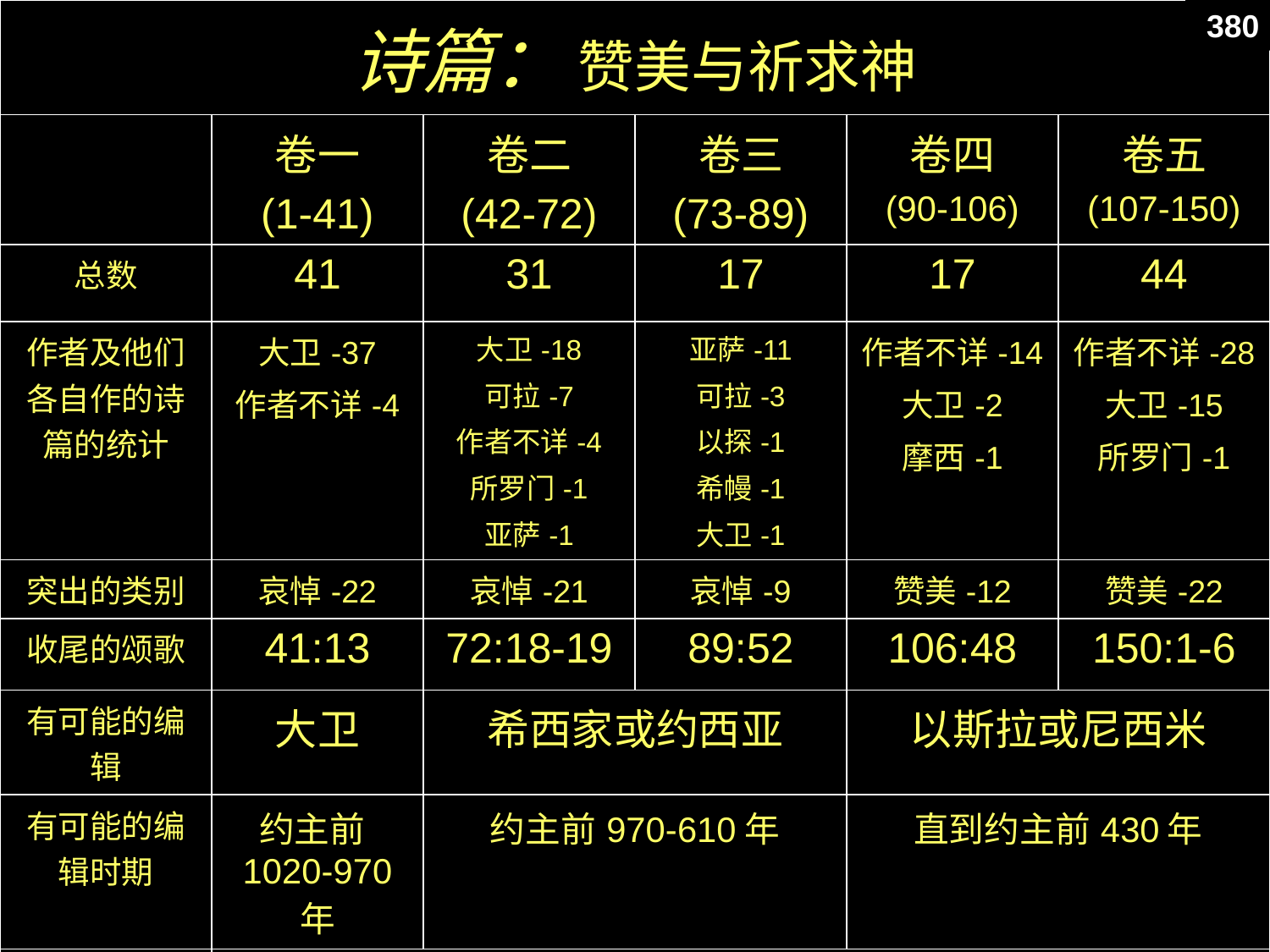

Book Chart

| 诗篇： 赞美与祈求神 |  |  |  |  |  |
| --- | --- | --- | --- | --- | --- |
|  | 卷一 (1-41) | 卷二 (42-72) | 卷三 (73-89) | 卷四 (90-106) | 卷五 (107-150) |
| 总数 | 41 | 31 | 17 | 17 | 44 |
| 作者及他们各自作的诗篇的统计 | 大卫-37 作者不详-4 | 大卫-18 可拉-7 作者不详-4 所罗门-1 亚萨-1 | 亚萨-11 可拉-3 以探-1 希幔-1 大卫-1 | 作者不详-14 大卫-2 摩西-1 | 作者不详-28 大卫-15 所罗门-1 |
| 突出的类别 | 哀悼-22 | 哀悼-21 | 哀悼-9 | 赞美-12 | 赞美-22 |
| 收尾的颂歌 | 41:13 | 72:18-19 | 89:52 | 106:48 | 150:1-6 |
| 有可能的编辑 | 大卫 | 希西家或约西亚 |  | 以斯拉或尼西米 |  |
| 有可能的编辑时期 | 约主前1020-970 年 | 约主前970-610年 |  | 直到约主前430年 |  |
| 著作所横跨的时期 | 约一千年（约主前1410-430年） |  |  |  |  |
380